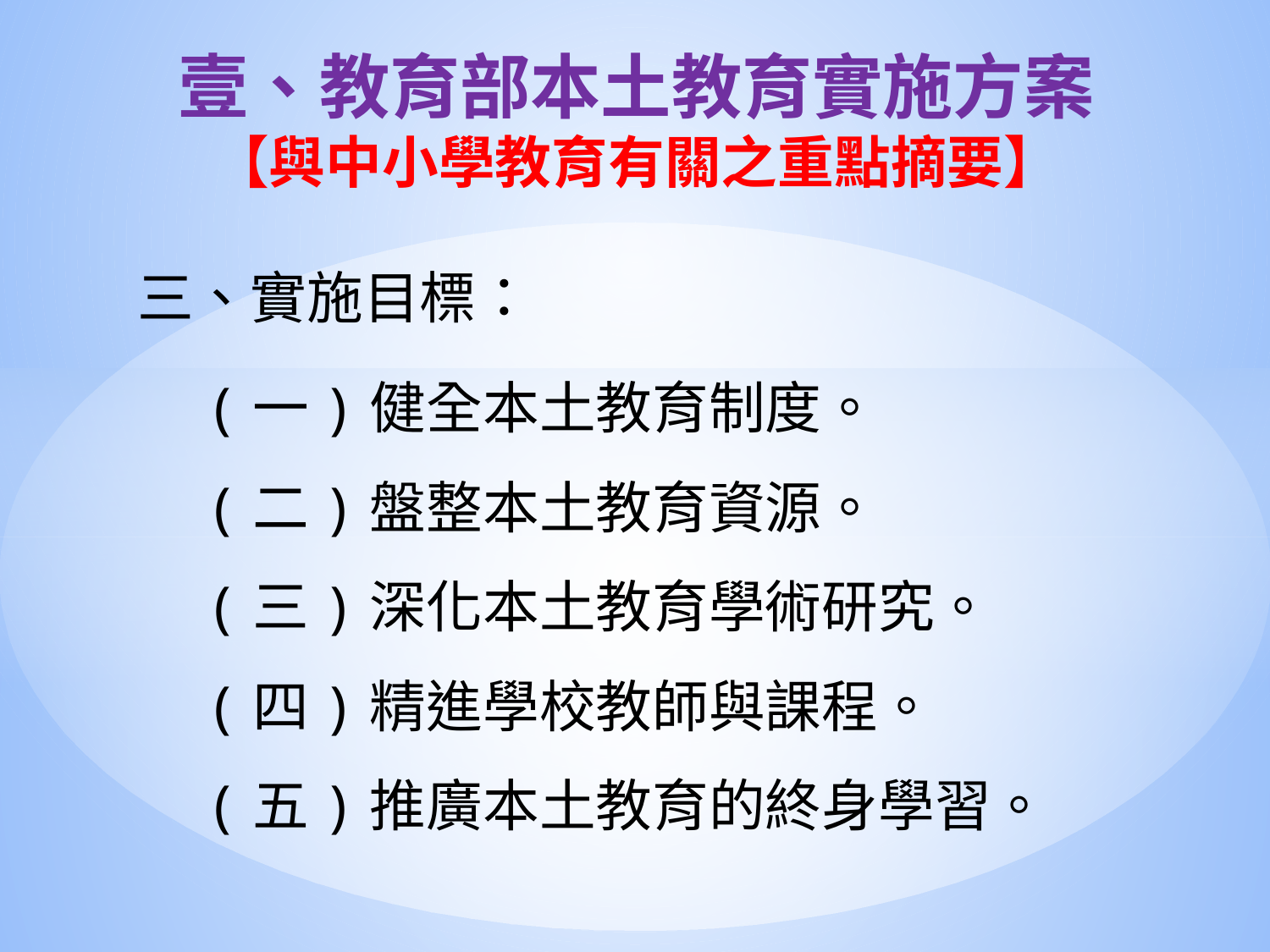

壹、教育部本土教育實施方案【與中小學教育有關之重點摘要】
三、實施目標：
  (一)健全本土教育制度。
  (二)盤整本土教育資源。
  (三)深化本土教育學術研究。
  (四)精進學校教師與課程。
  (五)推廣本土教育的終身學習。